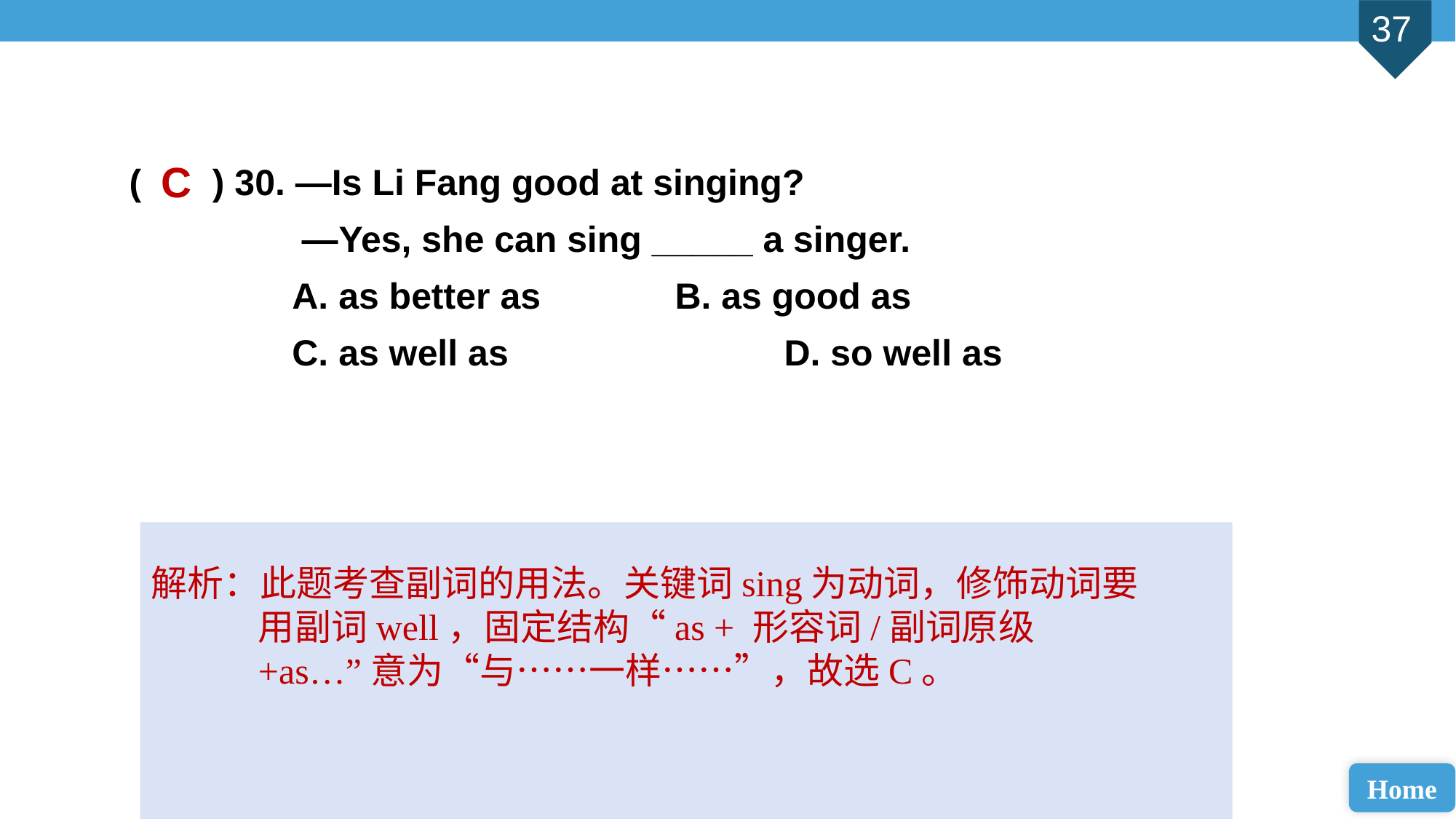

(       ) 30. —Is Li Fang good at singing?
                 —Yes, she can sing _____ a singer.
                A. as better as 		B. as good as
                C. as well as 			D. so well as
C

解析：此题考查副词的用法。关键词sing为动词，修饰动词要用副词well，固定结构“as + 形容词/副词原级+as…”意为“与……一样……”，故选C。